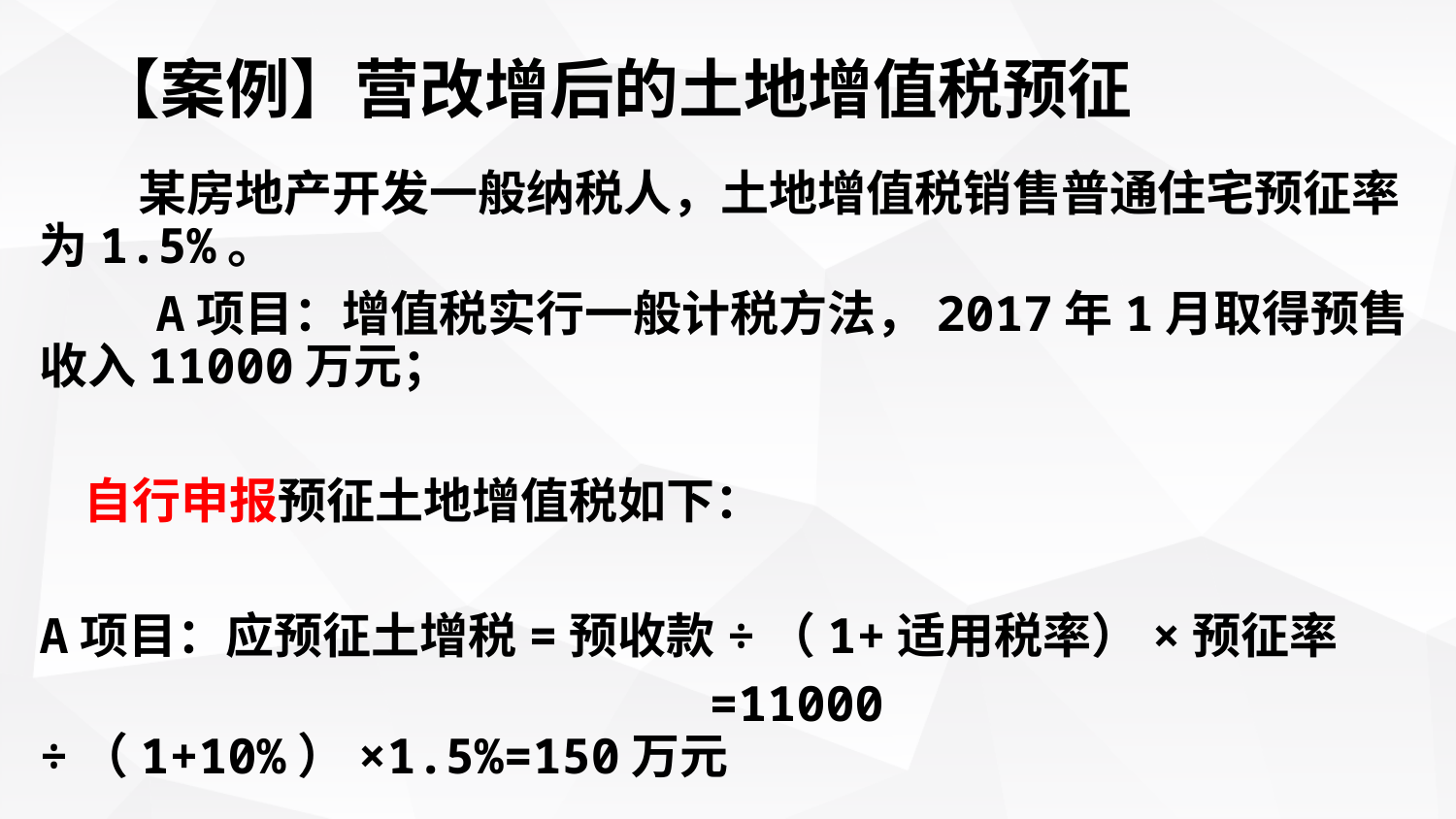

【案例】营改增后的土地增值税预征
        某房地产开发一般纳税人，土地增值税销售普通住宅预征率为1.5%。
    A项目：增值税实行一般计税方法，2017年1月取得预售收入11000万元；

   自行申报预征土地增值税如下：

A项目：应预征土增税=预收款÷（1+适用税率）×预征率
                       =11000 ÷（1+10%）×1.5%=150万元